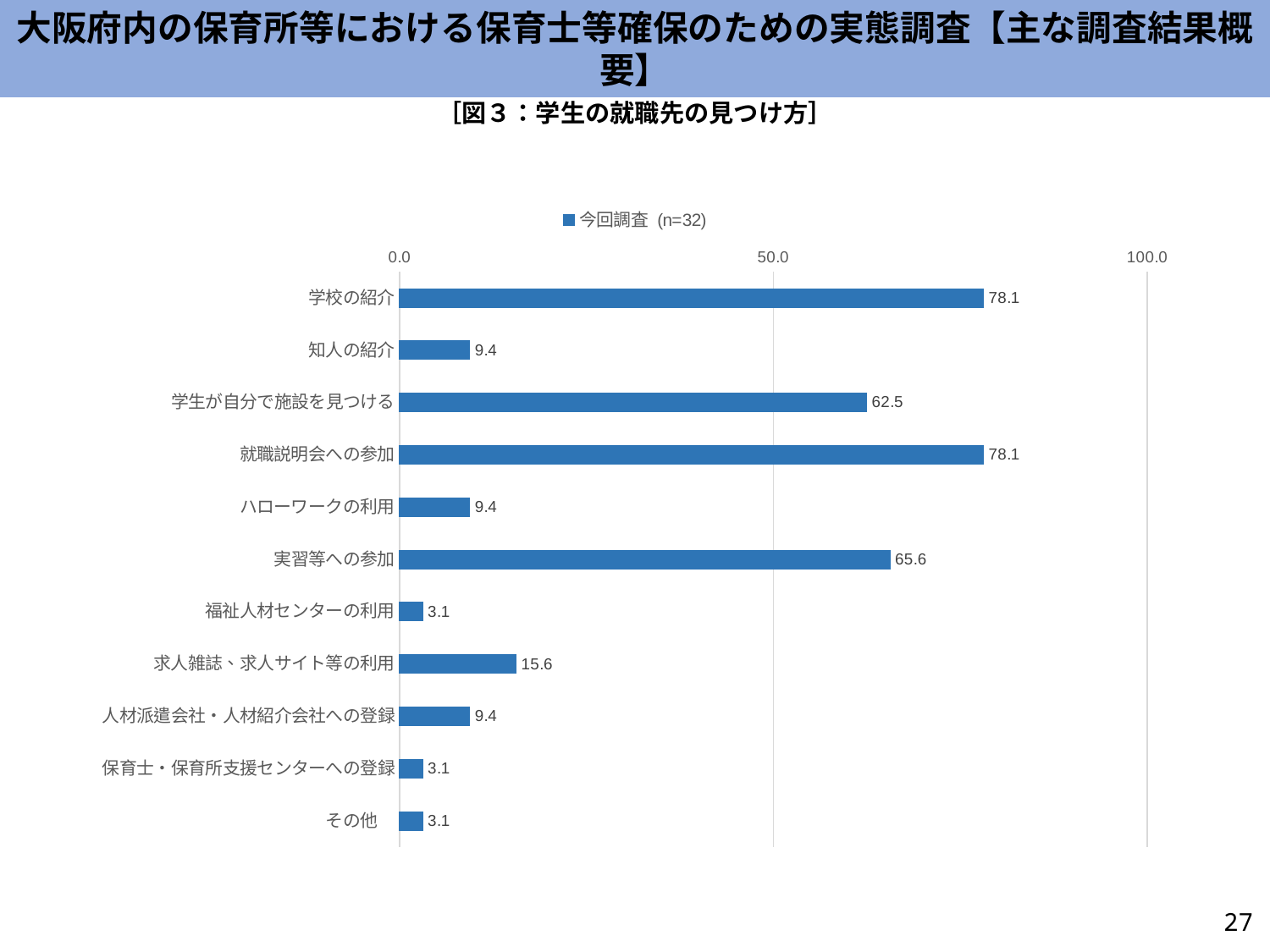

大阪府内の保育所等における保育士等確保のための実態調査【主な調査結果概要】
［図３：学生の就職先の見つけ方］

### Chart

| Category | 今回調査 (n=32) |
|---|---|
| 学校の紹介 | 78.10000000000001 |
| 知人の紹介 | 9.4 |
| 学生が自分で施設を見つける | 62.5 |
| 就職説明会への参加 | 78.10000000000001 |
| ハローワークの利用 | 9.4 |
| 実習等への参加 | 65.60000000000001 |
| 福祉人材センターの利用 | 3.1 |
| 求人雑誌、求人サイト等の利用 | 15.6 |
| 人材派遣会社・人材紹介会社への登録 | 9.4 |
| 保育士・保育所支援センターへの登録 | 3.1 |
| その他　 | 3.1 |
27